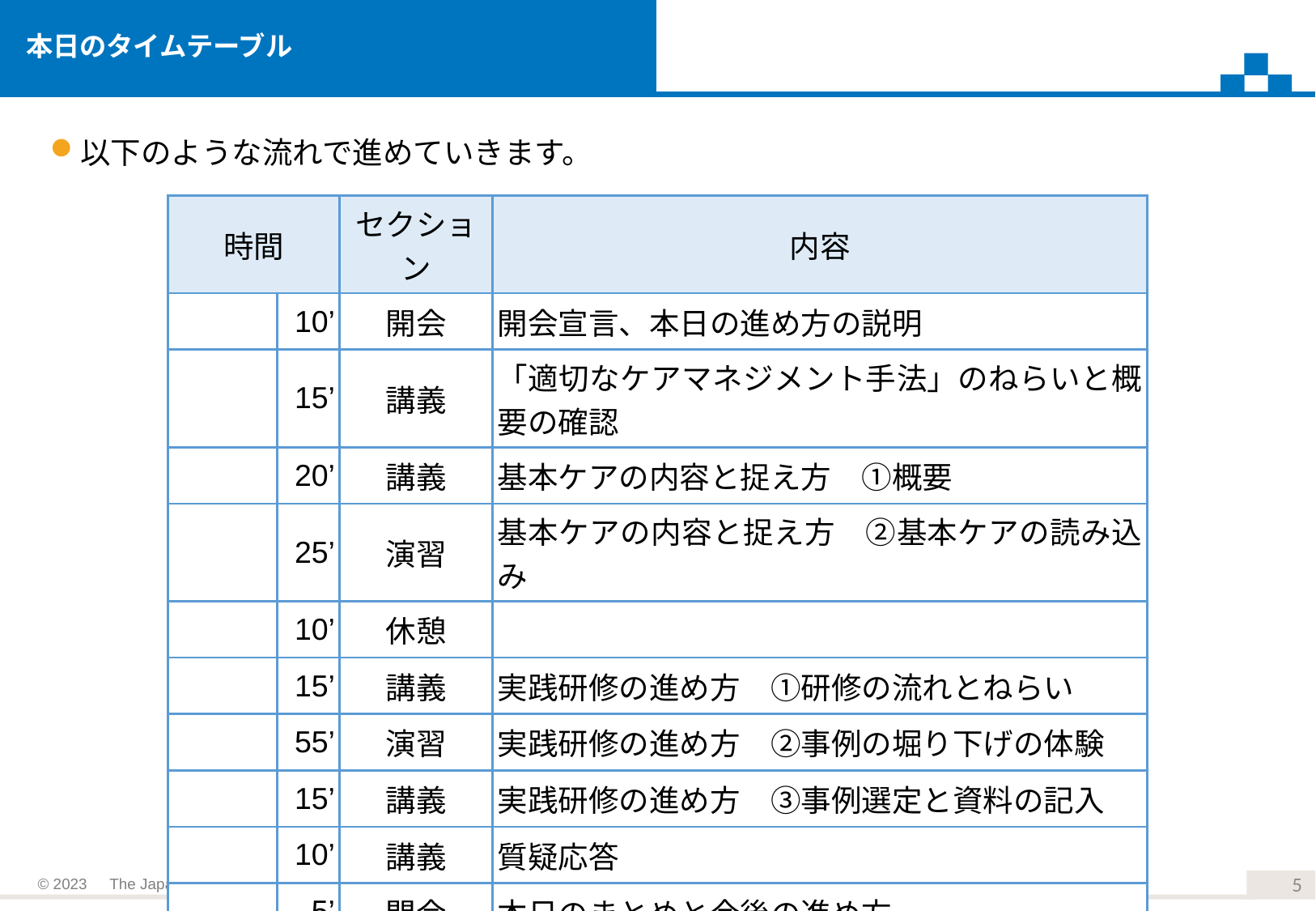

# 本日のタイムテーブル
以下のような流れで進めていきます。
| 時間 |  | セクション | 内容 |
| --- | --- | --- | --- |
|  | 10’ | 開会 | 開会宣言、本日の進め方の説明 |
|  | 15’ | 講義 | 「適切なケアマネジメント手法」のねらいと概要の確認 |
|  | 20’ | 講義 | 基本ケアの内容と捉え方　①概要 |
|  | 25’ | 演習 | 基本ケアの内容と捉え方　②基本ケアの読み込み |
|  | 10’ | 休憩 |  |
|  | 15’ | 講義 | 実践研修の進め方　①研修の流れとねらい |
|  | 55’ | 演習 | 実践研修の進め方　②事例の堀り下げの体験 |
|  | 15’ | 講義 | 実践研修の進め方　③事例選定と資料の記入 |
|  | 10’ | 講義 | 質疑応答 |
|  | 5’ | 閉会 | 本日のまとめと今後の進め方 |
5